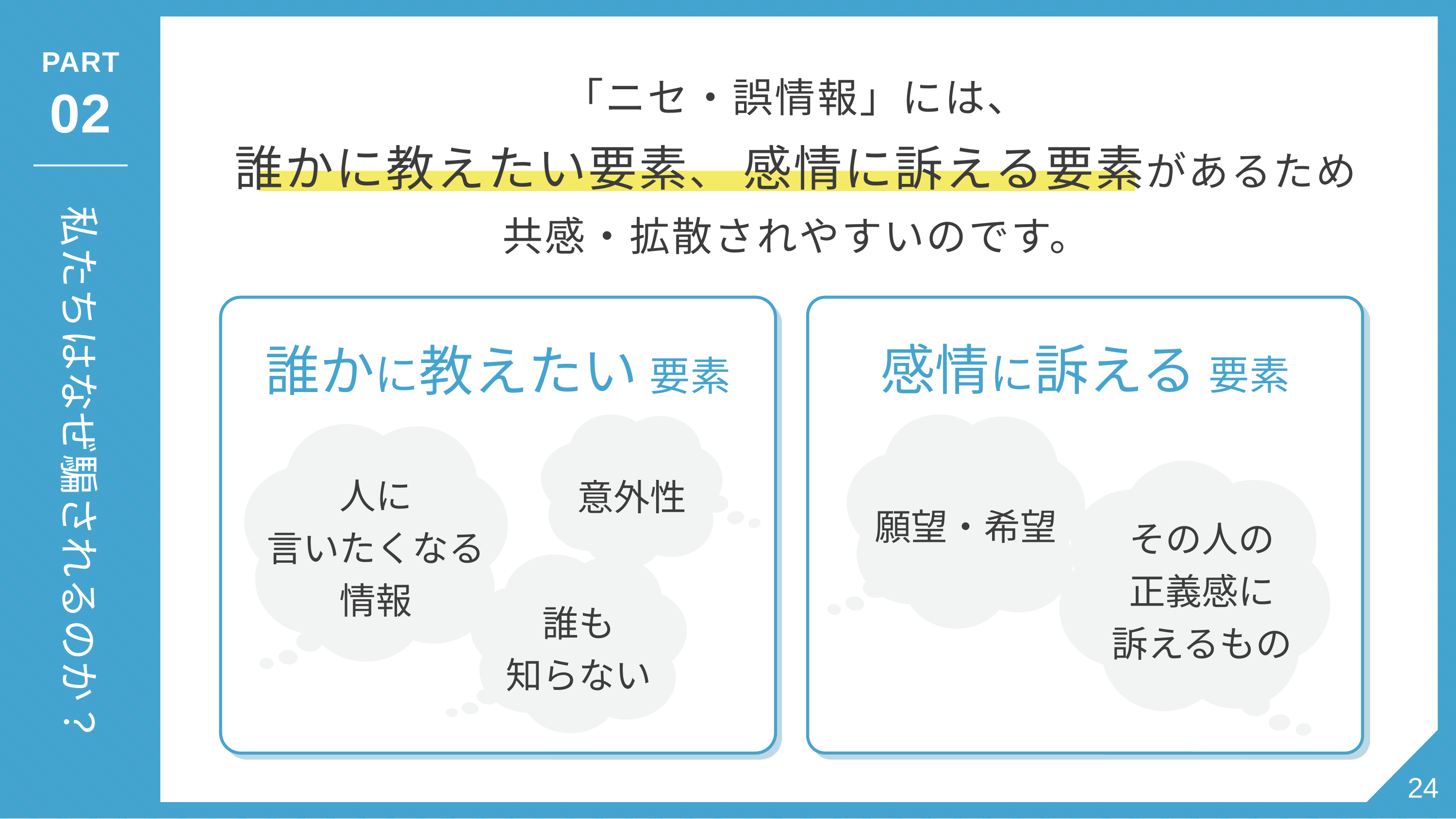

PART
02
私たちはなぜ騙されるのか？
「ニセ・誤情報」には、
誰かに教えたい要素、 感情に訴える要素があるため
共感・拡散されやすいのです。
誰かに教えたい 要素
感情に訴える 要素
意外性

願望・希望

人に
言いたくなる
情報

その人の
正義感に
訴えるもの

誰も
知らない

24